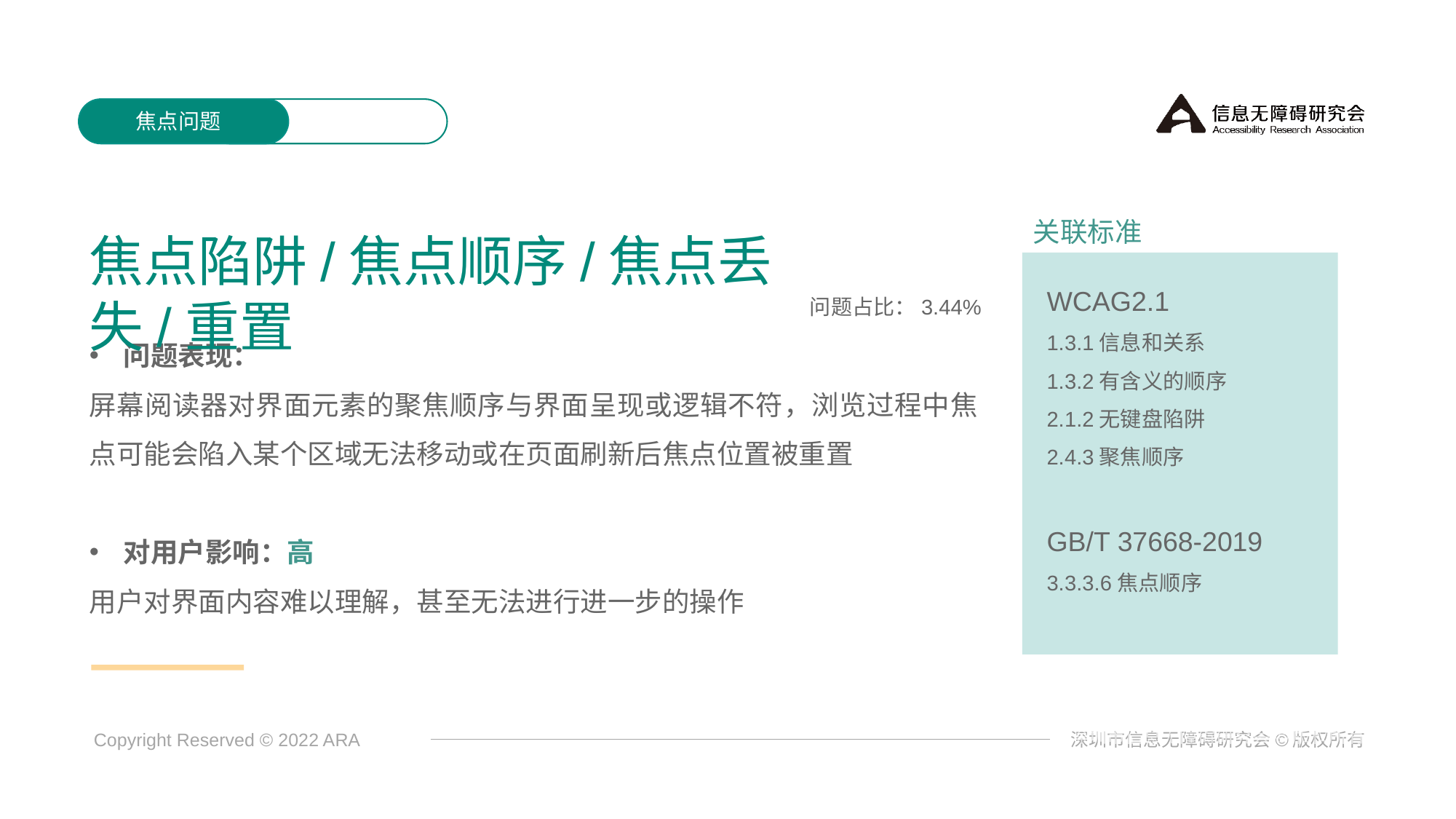

焦点问题
关联标准
焦点陷阱/焦点顺序/焦点丢失/重置

WCAG2.1
1.3.1信息和关系
1.3.2有含义的顺序
2.1.2无键盘陷阱
2.4.3聚焦顺序

GB/T 37668-2019
3.3.3.6焦点顺序
问题占比：3.44%
问题表现：
屏幕阅读器对界面元素的聚焦顺序与界面呈现或逻辑不符，浏览过程中焦点可能会陷入某个区域无法移动或在页面刷新后焦点位置被重置

对用户影响：高
用户对界面内容难以理解，甚至无法进行进一步的操作

深圳市信息无障碍研究会©版权所有